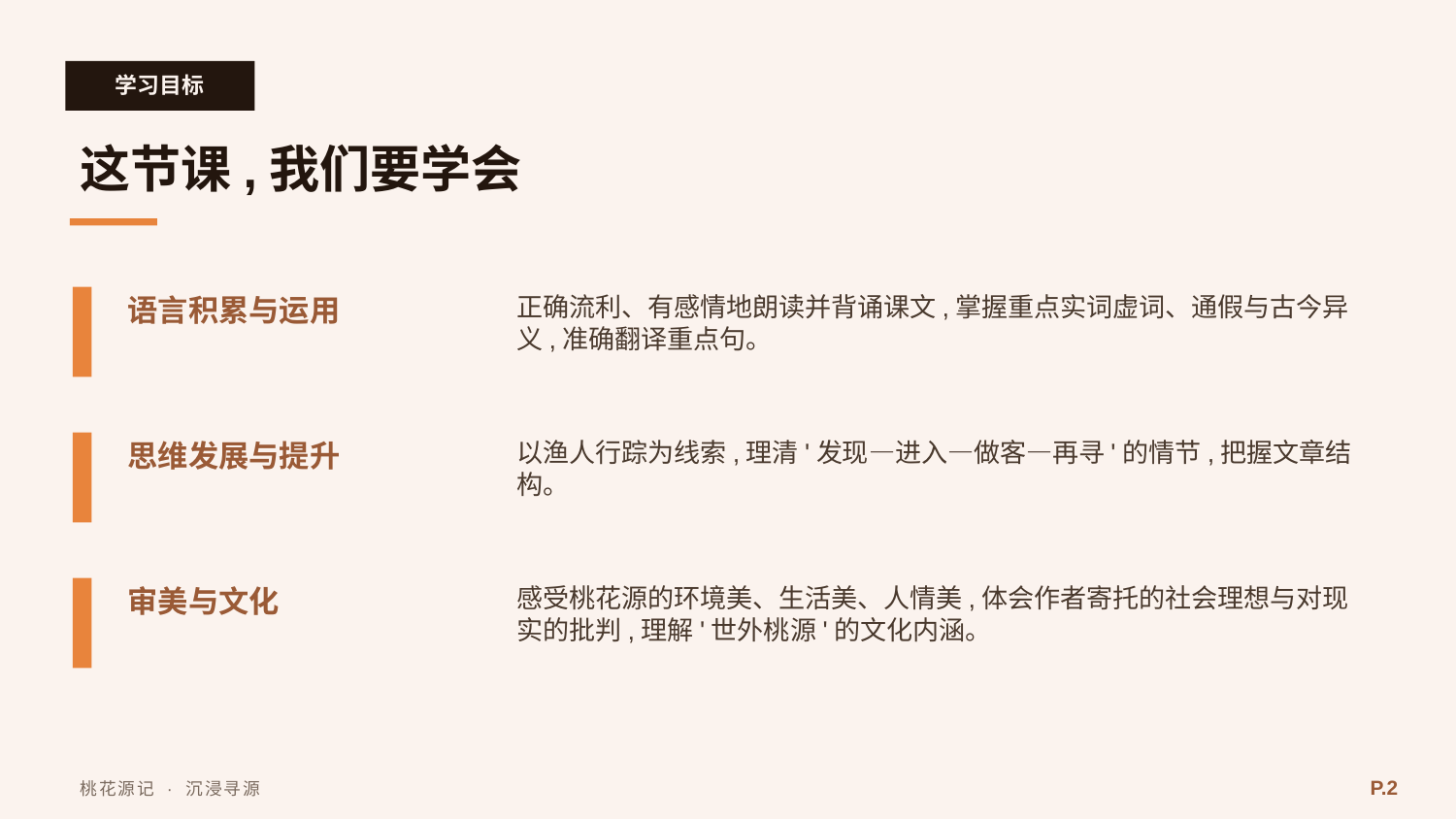

学习目标

这节课,我们要学会

语言积累与运用
正确流利、有感情地朗读并背诵课文,掌握重点实词虚词、通假与古今异义,准确翻译重点句。

思维发展与提升
以渔人行踪为线索,理清'发现—进入—做客—再寻'的情节,把握文章结构。

审美与文化
感受桃花源的环境美、生活美、人情美,体会作者寄托的社会理想与对现实的批判,理解'世外桃源'的文化内涵。

P.2
桃花源记 · 沉浸寻源